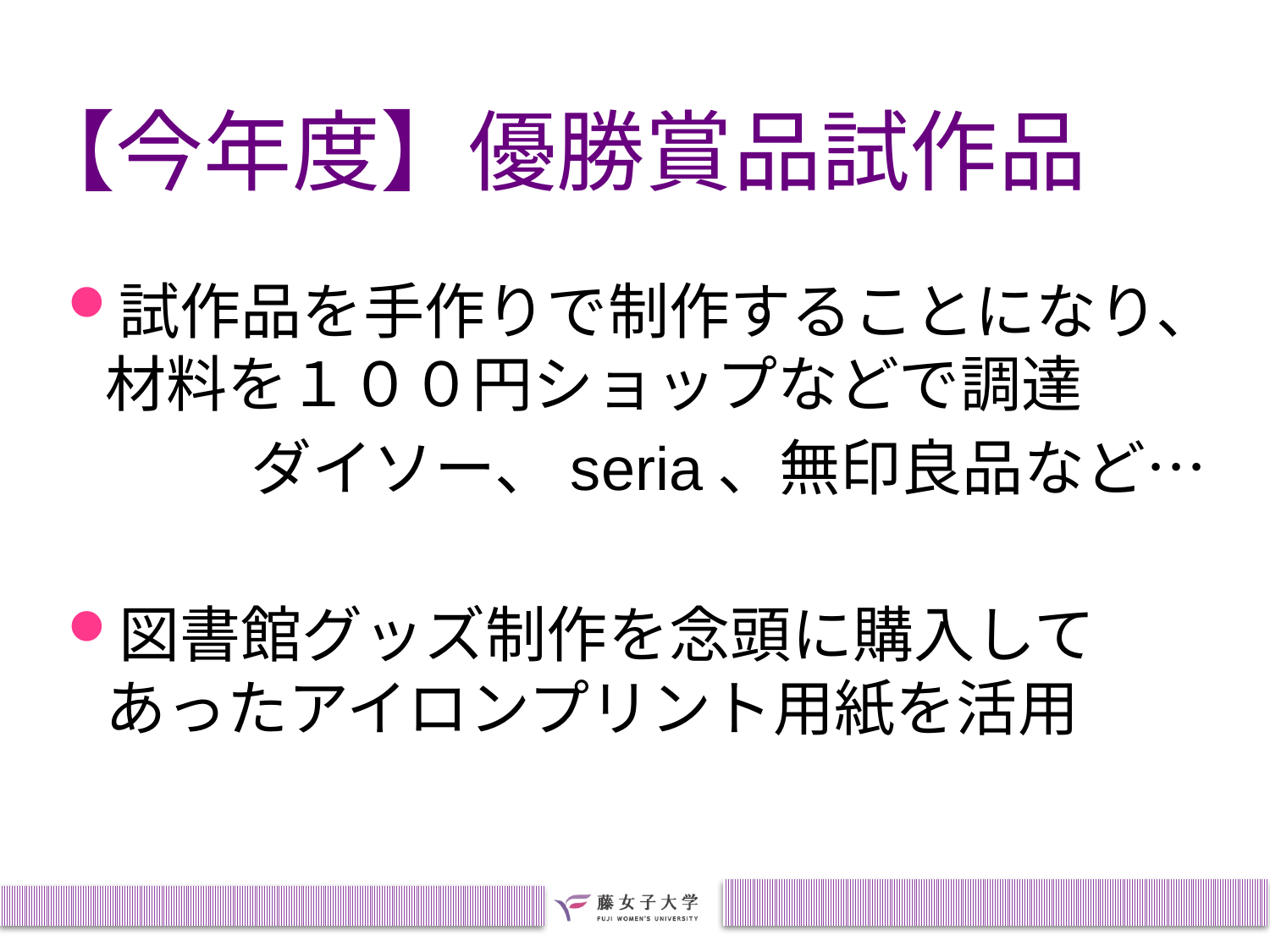

# 【今年度】優勝賞品試作品
試作品を手作りで制作することになり、材料を１００円ショップなどで調達
　　　ダイソー、seria、無印良品など…

図書館グッズ制作を念頭に購入してあったアイロンプリント用紙を活用